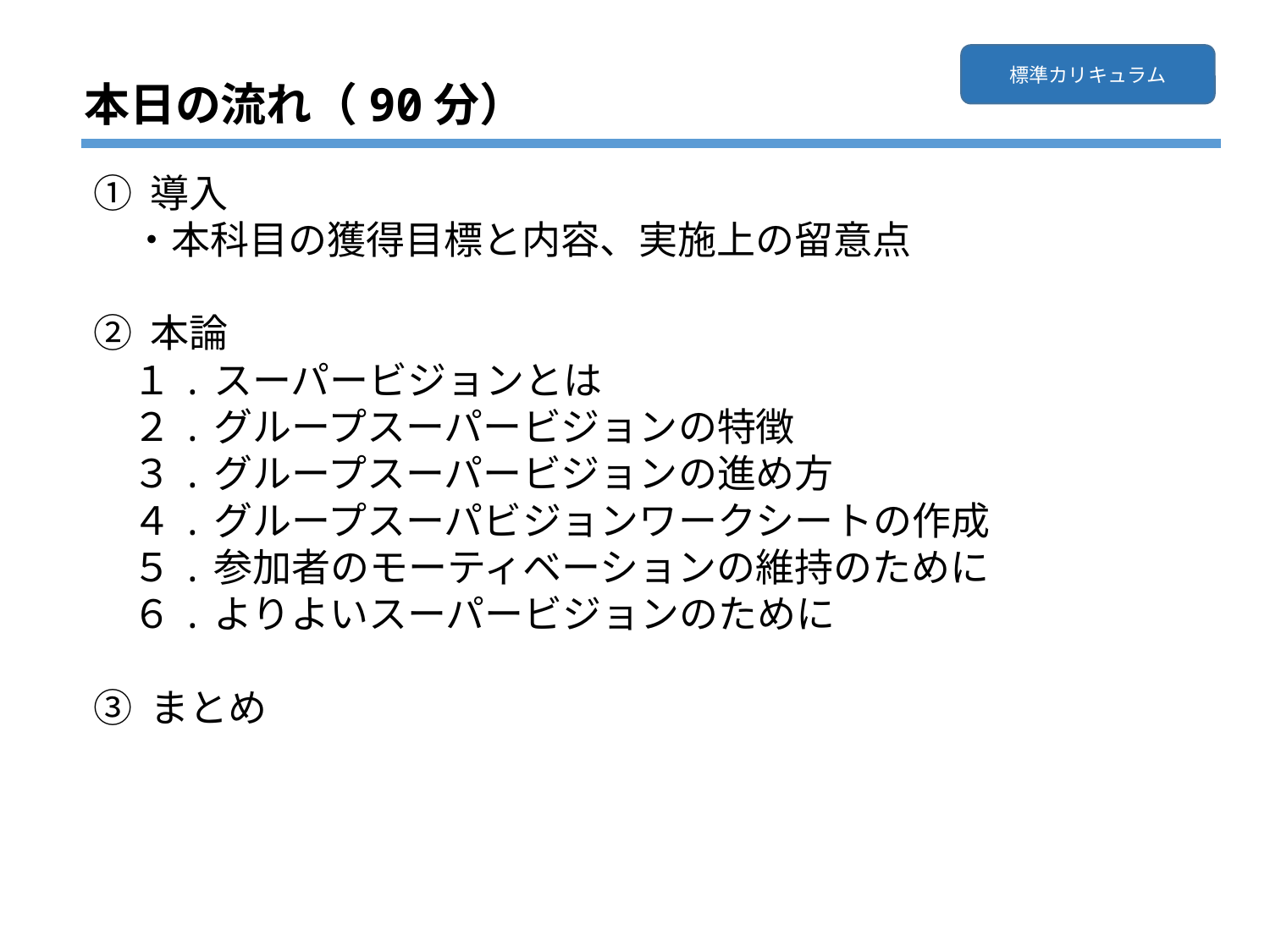

標準カリキュラム
本日の流れ（90分）
① 導入
　・本科目の獲得目標と内容、実施上の留意点

② 本論
　１.スーパービジョンとは
　２.グループスーパービジョンの特徴
　３.グループスーパービジョンの進め方
　４.グループスーパビジョンワークシートの作成
　５.参加者のモーティベーションの維持のために
　６.よりよいスーパービジョンのために

③ まとめ